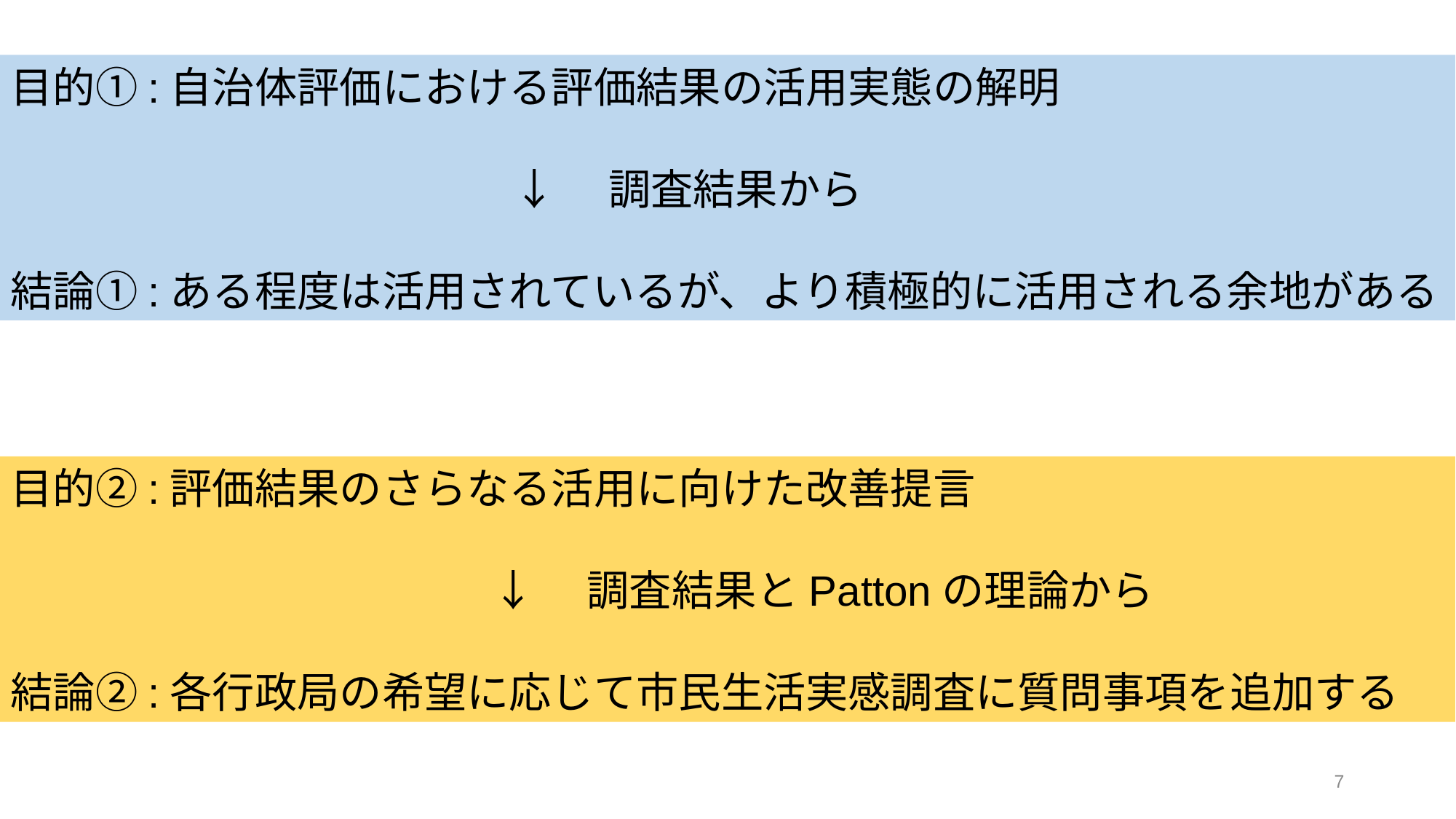

目的①:自治体評価における評価結果の活用実態の解明

↓　調査結果から

結論①:ある程度は活用されているが、より積極的に活用される余地がある
目的②:評価結果のさらなる活用に向けた改善提言

↓　調査結果とPattonの理論から

結論②:各行政局の希望に応じて市民生活実感調査に質問事項を追加する
7